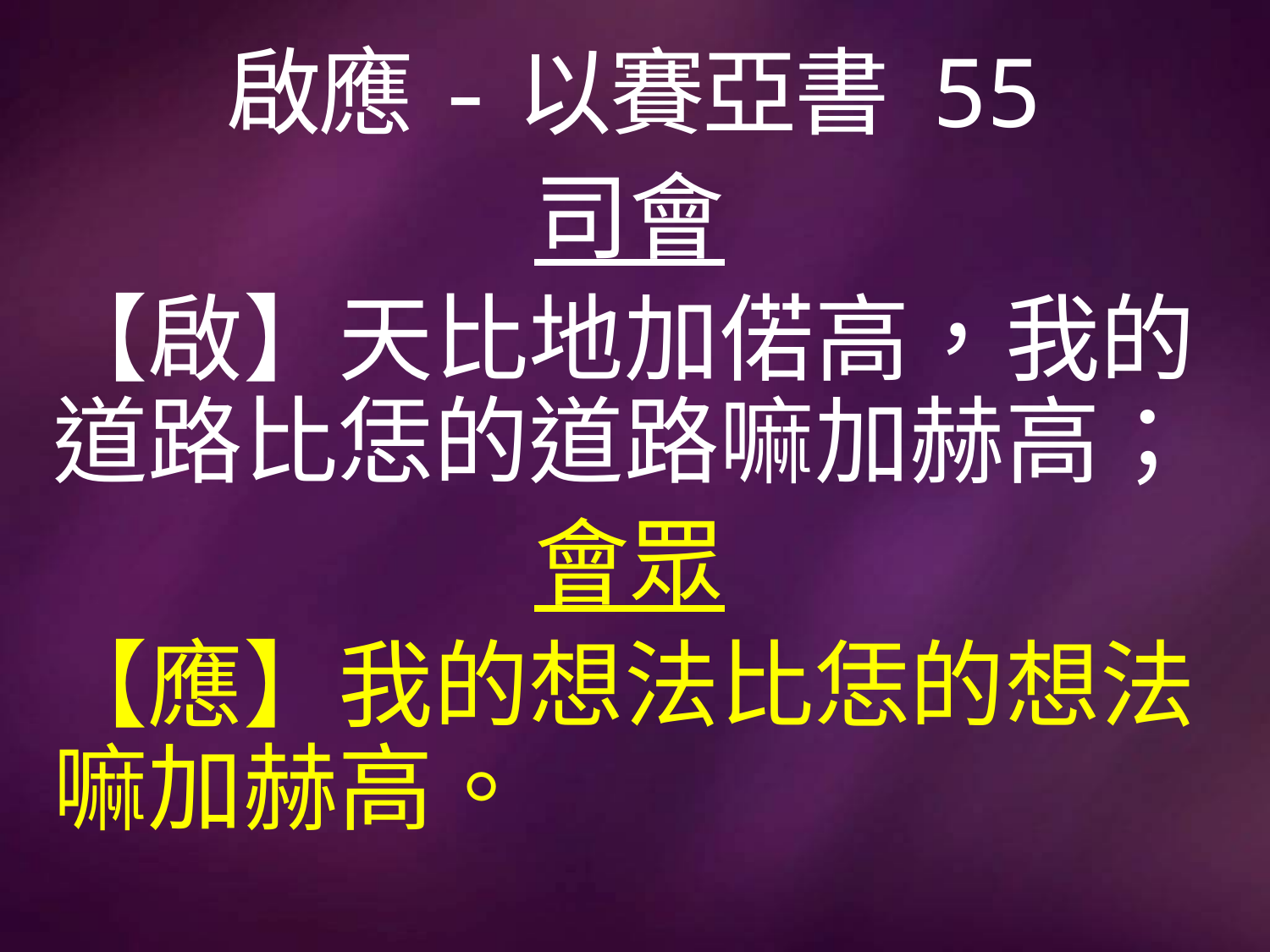

# 啟應-以賽亞書 55
司會
【啟】天比地加偌高，我的道路比恁的道路嘛加赫高；
會眾
【應】我的想法比恁的想法嘛加赫高。